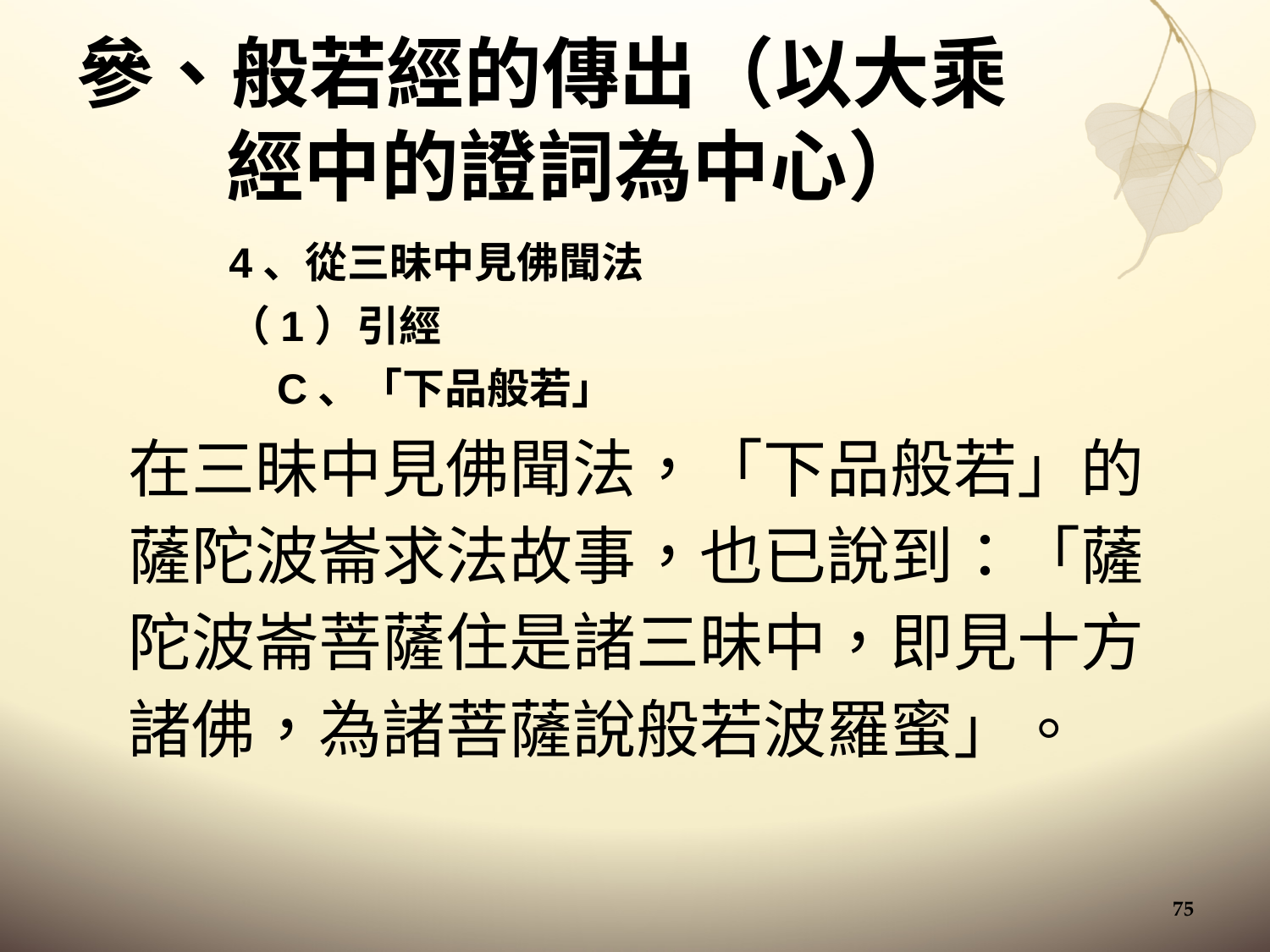

# 參、般若經的傳出（以大乘經中的證詞為中心）
4、從三昧中見佛聞法
（1）引經
C、「下品般若」
在三昧中見佛聞法，「下品般若」的薩陀波崙求法故事，也已說到：「薩陀波崙菩薩住是諸三昧中，即見十方諸佛，為諸菩薩說般若波羅蜜」。
75